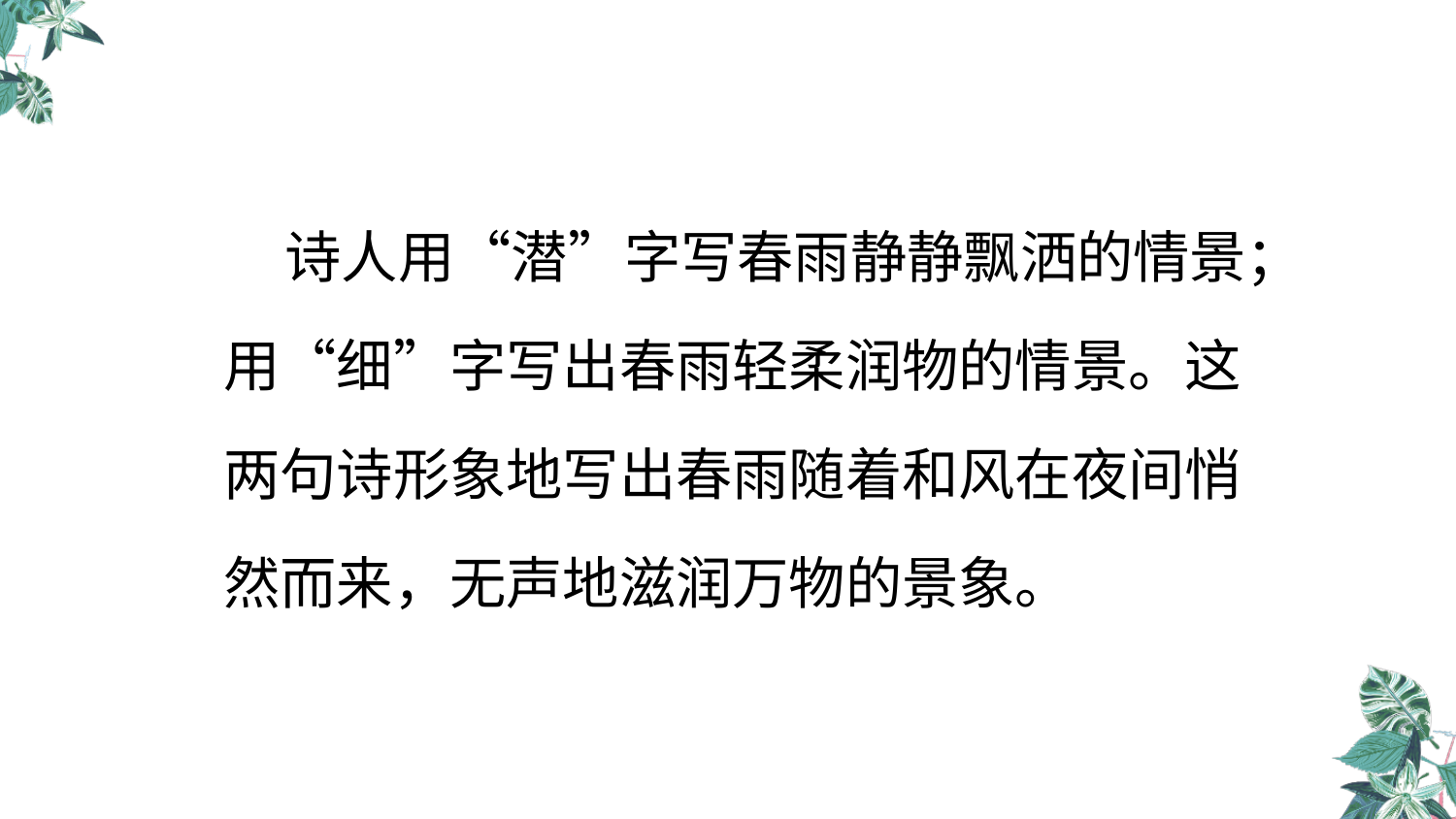

诗人用“潜”字写春雨静静飘洒的情景；用“细”字写出春雨轻柔润物的情景。这两句诗形象地写出春雨随着和风在夜间悄然而来，无声地滋润万物的景象。